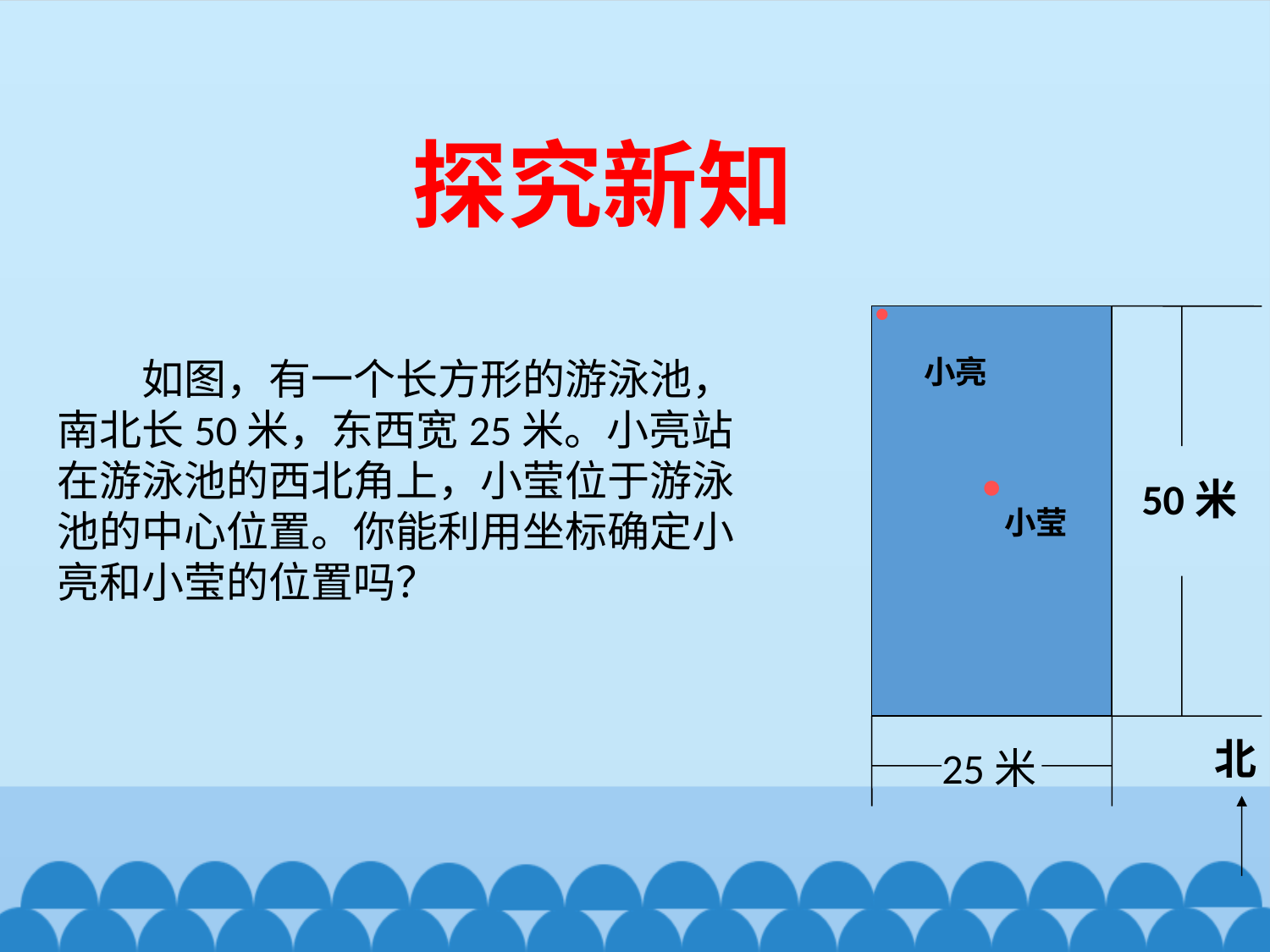

探究新知
•
•

　　如图，有一个长方形的游泳池，南北长50米，东西宽25米。小亮站在游泳池的西北角上，小莹位于游泳池的中心位置。你能利用坐标确定小亮和小莹的位置吗？
小亮
50米
小莹

北
25米